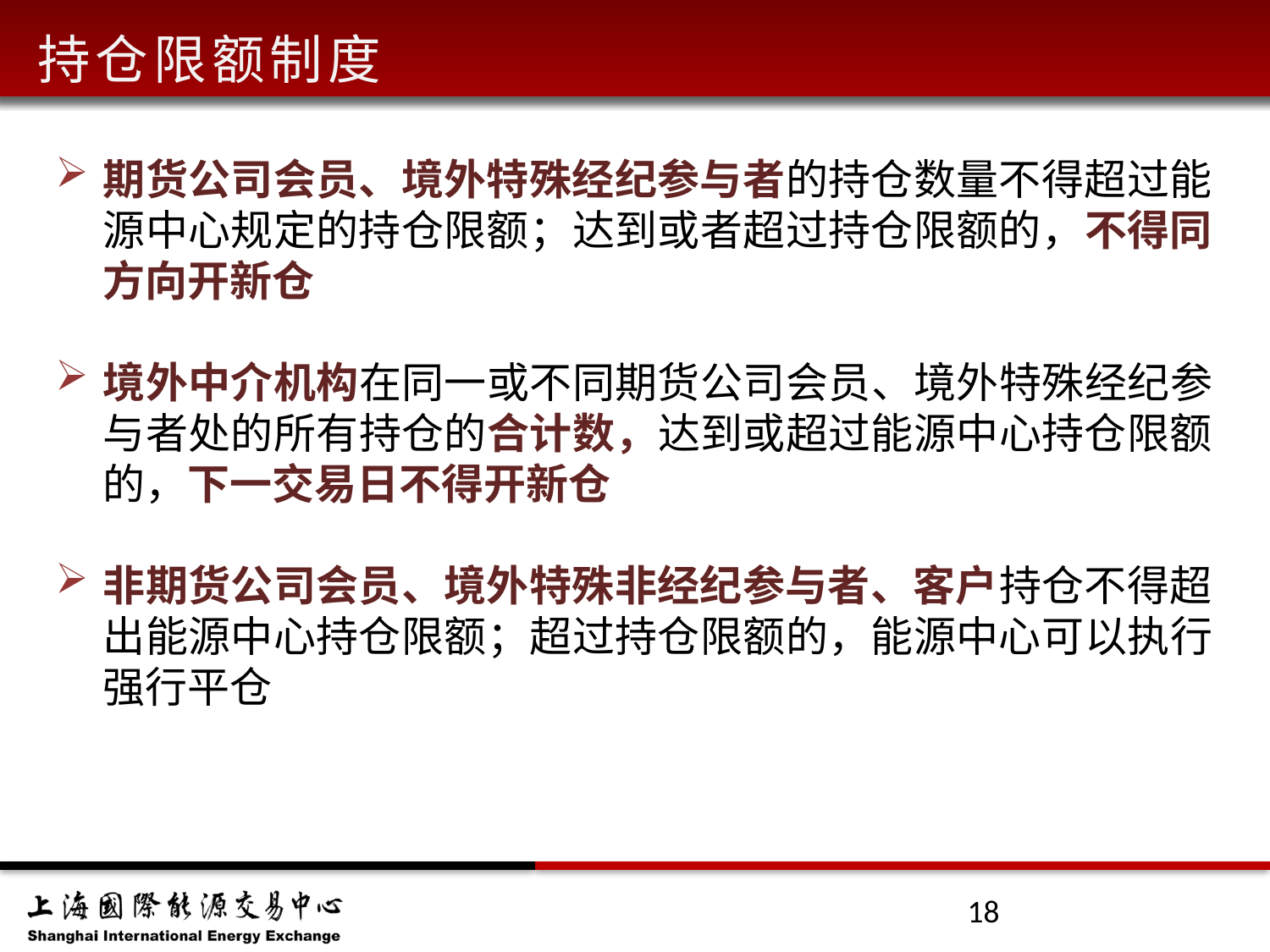

持仓限额制度
期货公司会员、境外特殊经纪参与者的持仓数量不得超过能源中心规定的持仓限额；达到或者超过持仓限额的，不得同方向开新仓

境外中介机构在同一或不同期货公司会员、境外特殊经纪参与者处的所有持仓的合计数，达到或超过能源中心持仓限额的，下一交易日不得开新仓

非期货公司会员、境外特殊非经纪参与者、客户持仓不得超出能源中心持仓限额；超过持仓限额的，能源中心可以执行强行平仓

18